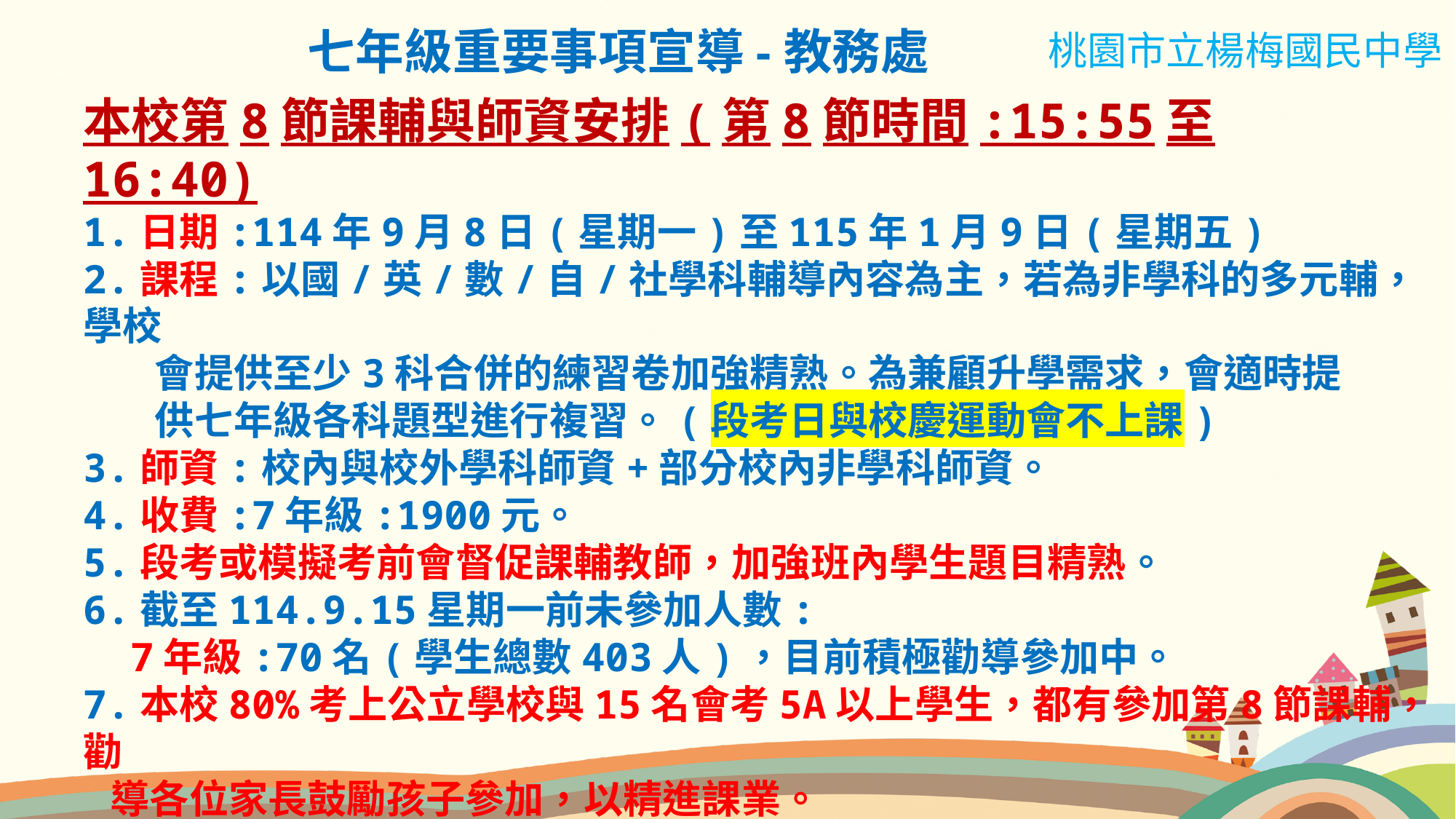

七年級重要事項宣導-教務處
桃園市立楊梅國民中學
本校第8節課輔與師資安排(第8節時間:15:55至16:40)
1.日期:114年9月8日(星期一)至115年1月9日(星期五)
2.課程:以國/英/數/自/社學科輔導內容為主，若為非學科的多元輔，學校
       會提供至少3科合併的練習卷加強精熟。為兼顧升學需求，會適時提
       供七年級各科題型進行複習。(段考日與校慶運動會不上課)
3.師資:校內與校外學科師資+部分校內非學科師資。
4.收費:7年級:1900元。
5.段考或模擬考前會督促課輔教師，加強班內學生題目精熟。
6.截至114.9.15星期一前未參加人數:
  7年級:70名(學生總數403人)，目前積極勸導參加中。
7.本校80%考上公立學校與15名會考5A以上學生，都有參加第8節課輔，勸
  導各位家長鼓勵孩子參加，以精進課業。
8.後續都可補報名參加，會扣除先前沒參加的日期來收費。